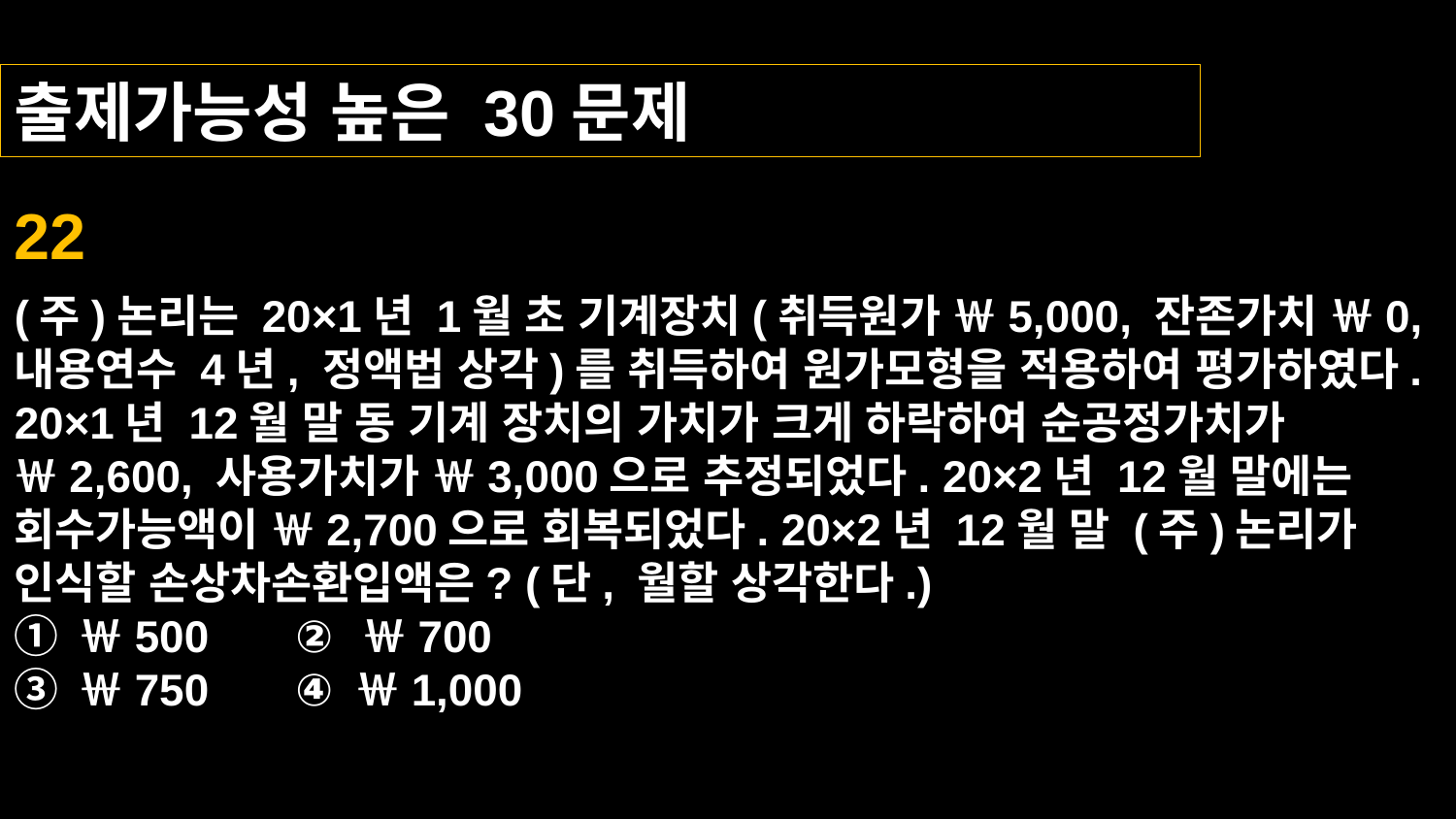

출제가능성 높은 30문제
22
(주)논리는 20×1년 1월 초 기계장치(취득원가 ￦5,000, 잔존가치 ￦0, 내용연수 4년, 정액법 상각)를 취득하여 원가모형을 적용하여 평가하였다. 20×1년 12월 말 동 기계 장치의 가치가 크게 하락하여 순공정가치가 ￦2,600, 사용가치가 ￦3,000으로 추정되었다. 20×2년 12월 말에는 회수가능액이 ￦2,700으로 회복되었다. 20×2년 12월 말 (주)논리가
인식할 손상차손환입액은? (단, 월할 상각한다.)
① ￦500       ② ￦700
③ ￦750       ④ ￦1,000